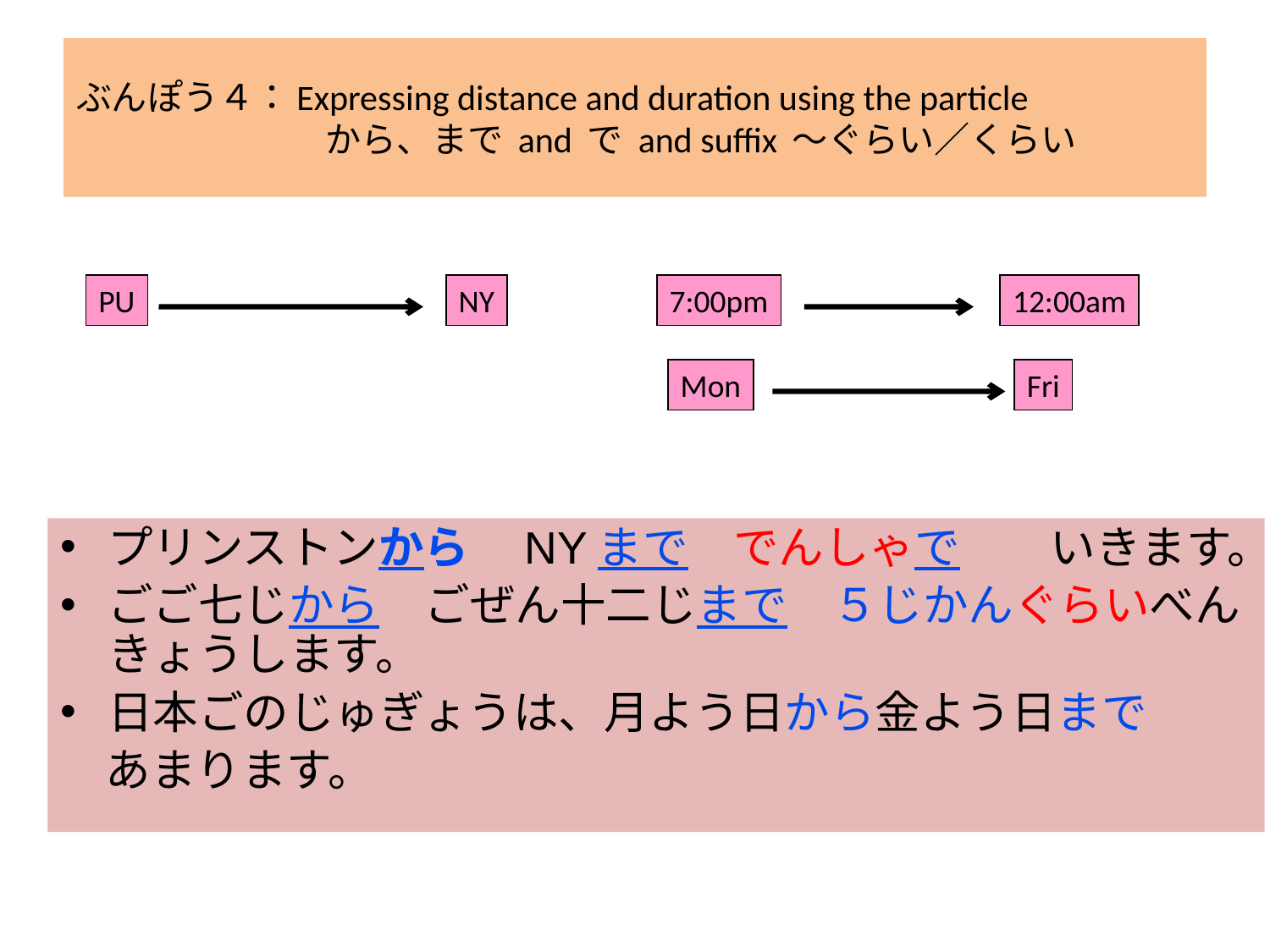

# ぶんぽう４：Expressing distance and duration using the particle 　　　　　　　から、まで and で and suffix ～ぐらい／くらい
PU
NY
7:00pm
12:00am

Mon
Fri

プリンストンから　NYまで　でんしゃで　　いきます。
ごご七じから　ごぜん十二じまで　５じかんぐらいべんきょうします。
日本ごのじゅぎょうは、月よう日から金よう日まで
　あまります。